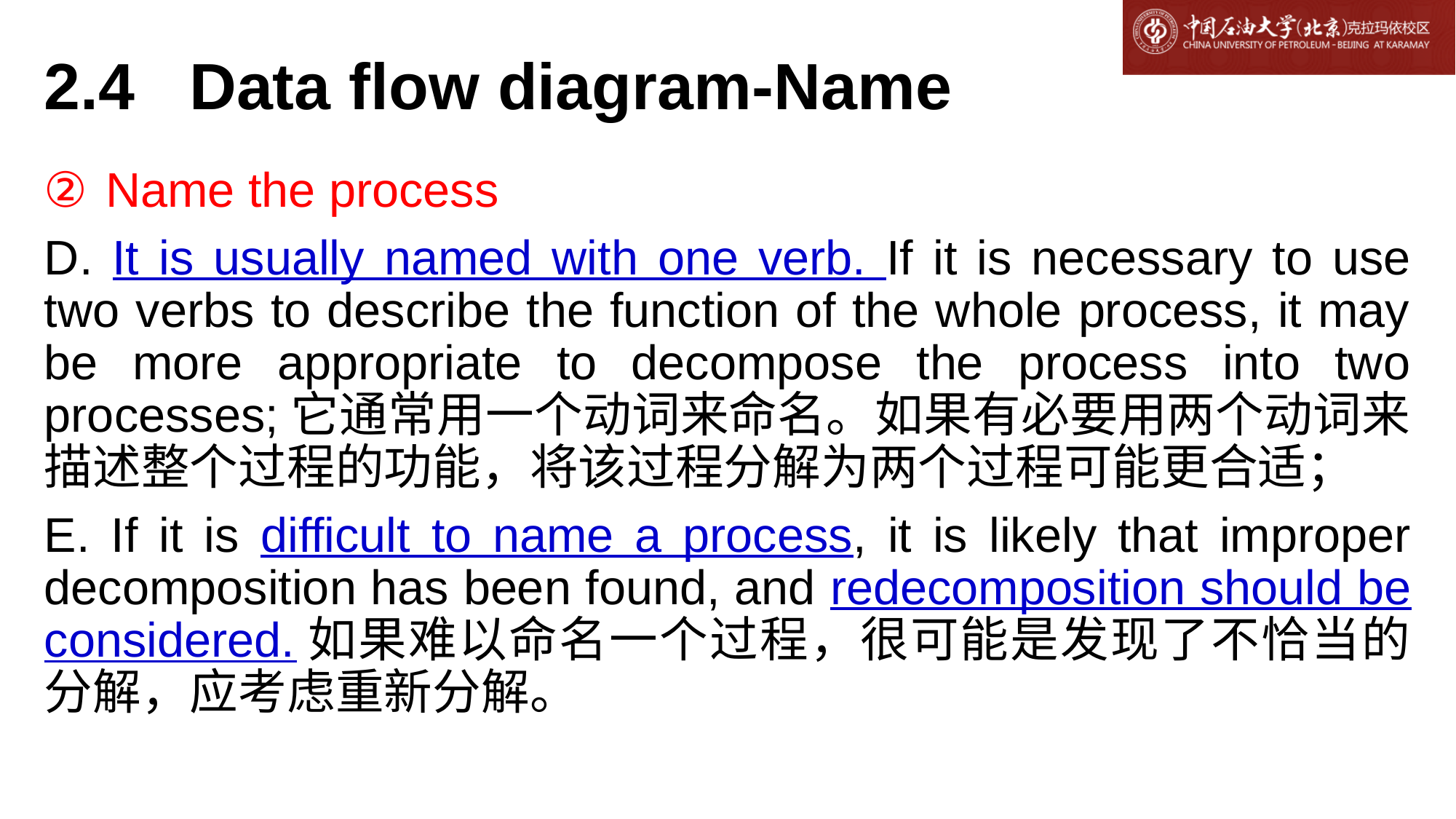

# 2.4   Data flow diagram-Name
Name the process
D. It is usually named with one verb. If it is necessary to use two verbs to describe the function of the whole process, it may be more appropriate to decompose the process into two processes;它通常用一个动词来命名。如果有必要用两个动词来描述整个过程的功能，将该过程分解为两个过程可能更合适；
E. If it is difficult to name a process, it is likely that improper decomposition has been found, and redecomposition should be considered.如果难以命名一个过程，很可能是发现了不恰当的分解，应考虑重新分解。